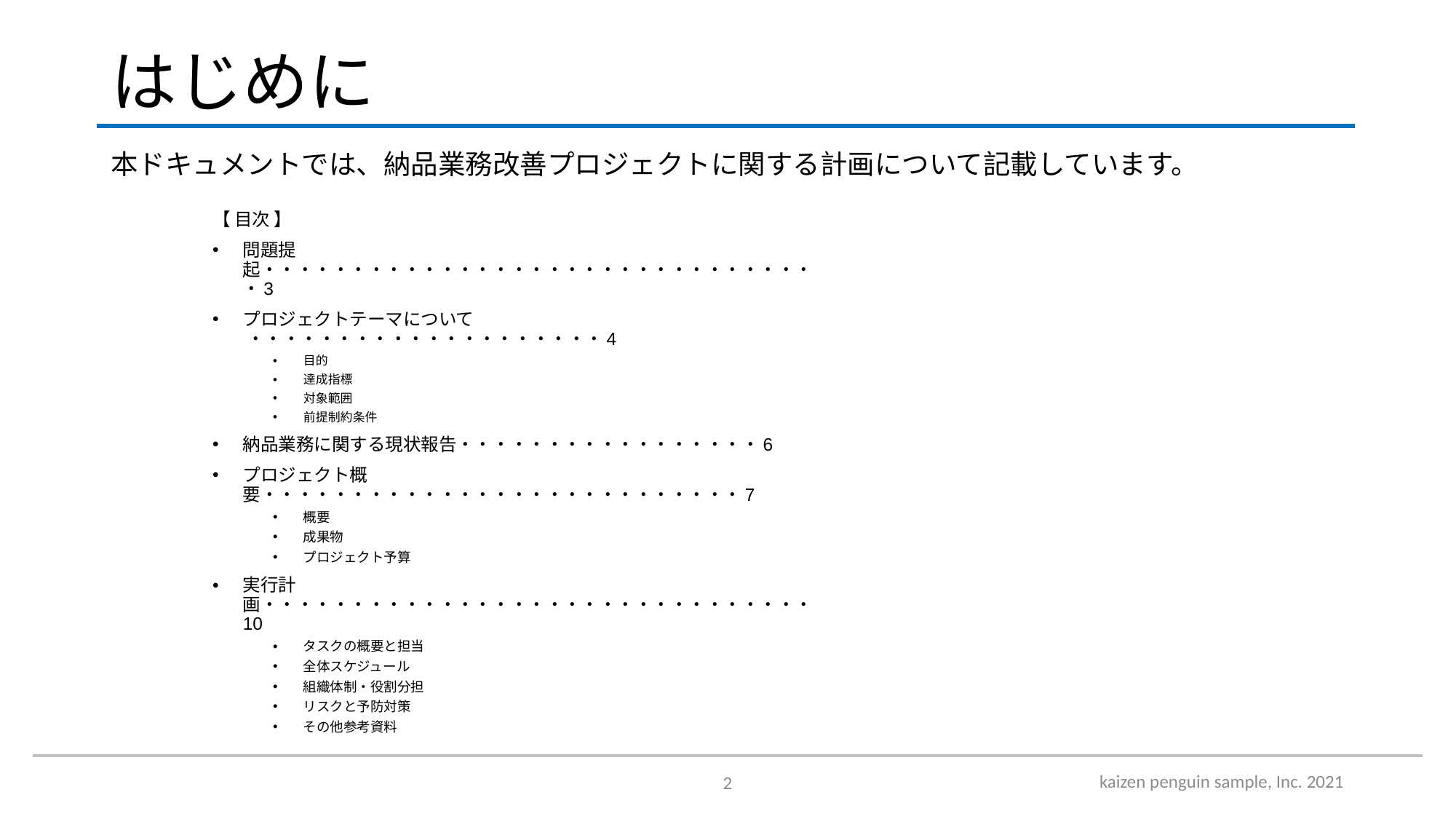

# はじめに
本ドキュメントでは、納品業務改善プロジェクトに関する計画について記載しています。
【 目次 】
問題提起・・・・・・・・・・・・・・・・・・・・・・・・・・・・・・・・3
プロジェクトテーマについて ・・・・・・・・・・・・・・・・・・・・4
目的
達成指標
対象範囲
前提制約条件
納品業務に関する現状報告・・・・・・・・・・・・・・・・・6
プロジェクト概要・・・・・・・・・・・・・・・・・・・・・・・・・・・7
概要
成果物
プロジェクト予算
実行計画・・・・・・・・・・・・・・・・・・・・・・・・・・・・・・・10
タスクの概要と担当
全体スケジュール
組織体制・役割分担
リスクと予防対策
その他参考資料
kaizen penguin sample, Inc. 2021
2